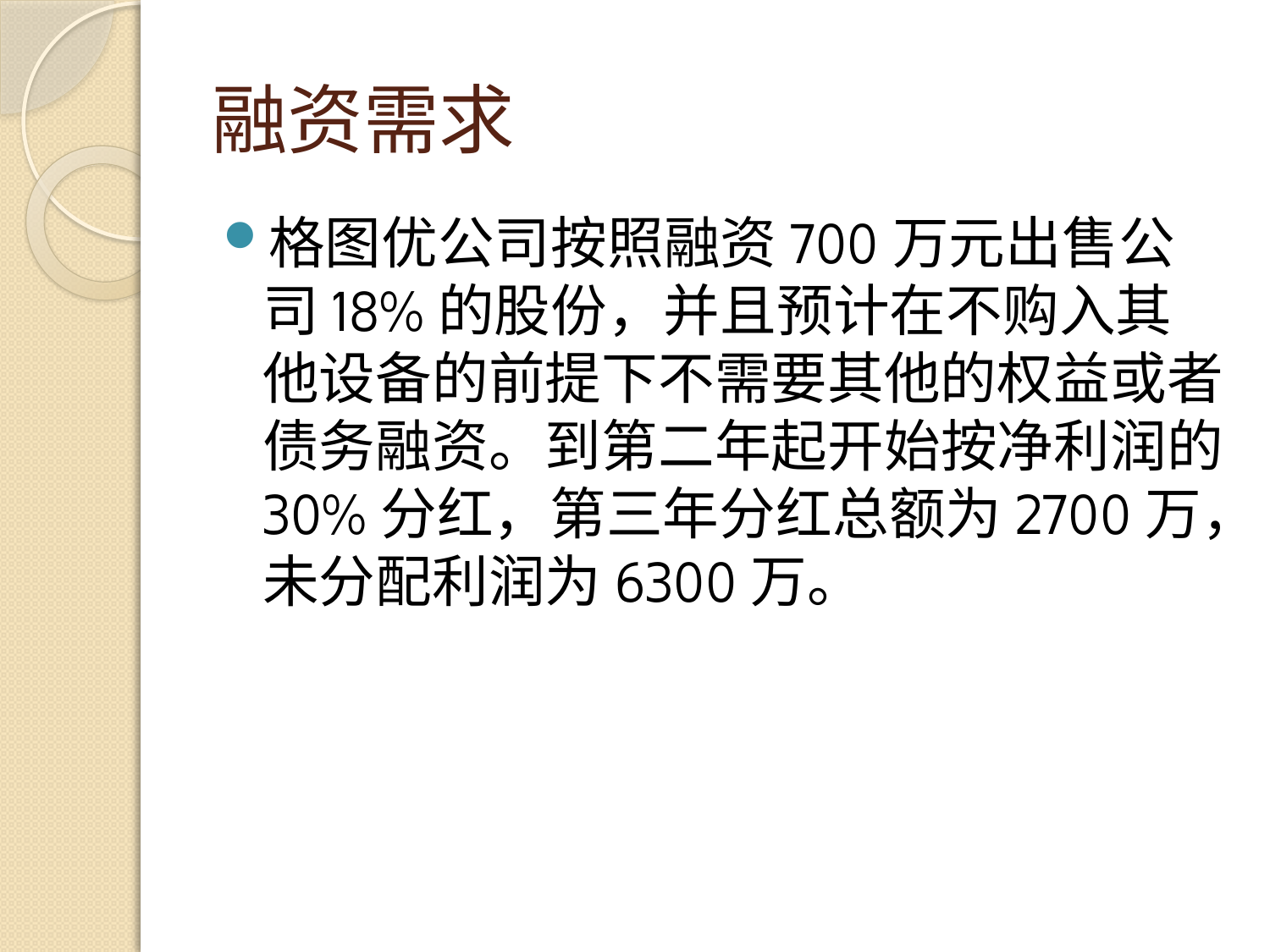

# 融资需求
格图优公司按照融资700万元出售公司18%的股份，并且预计在不购入其他设备的前提下不需要其他的权益或者债务融资。到第二年起开始按净利润的30%分红，第三年分红总额为2700万，未分配利润为6300万。